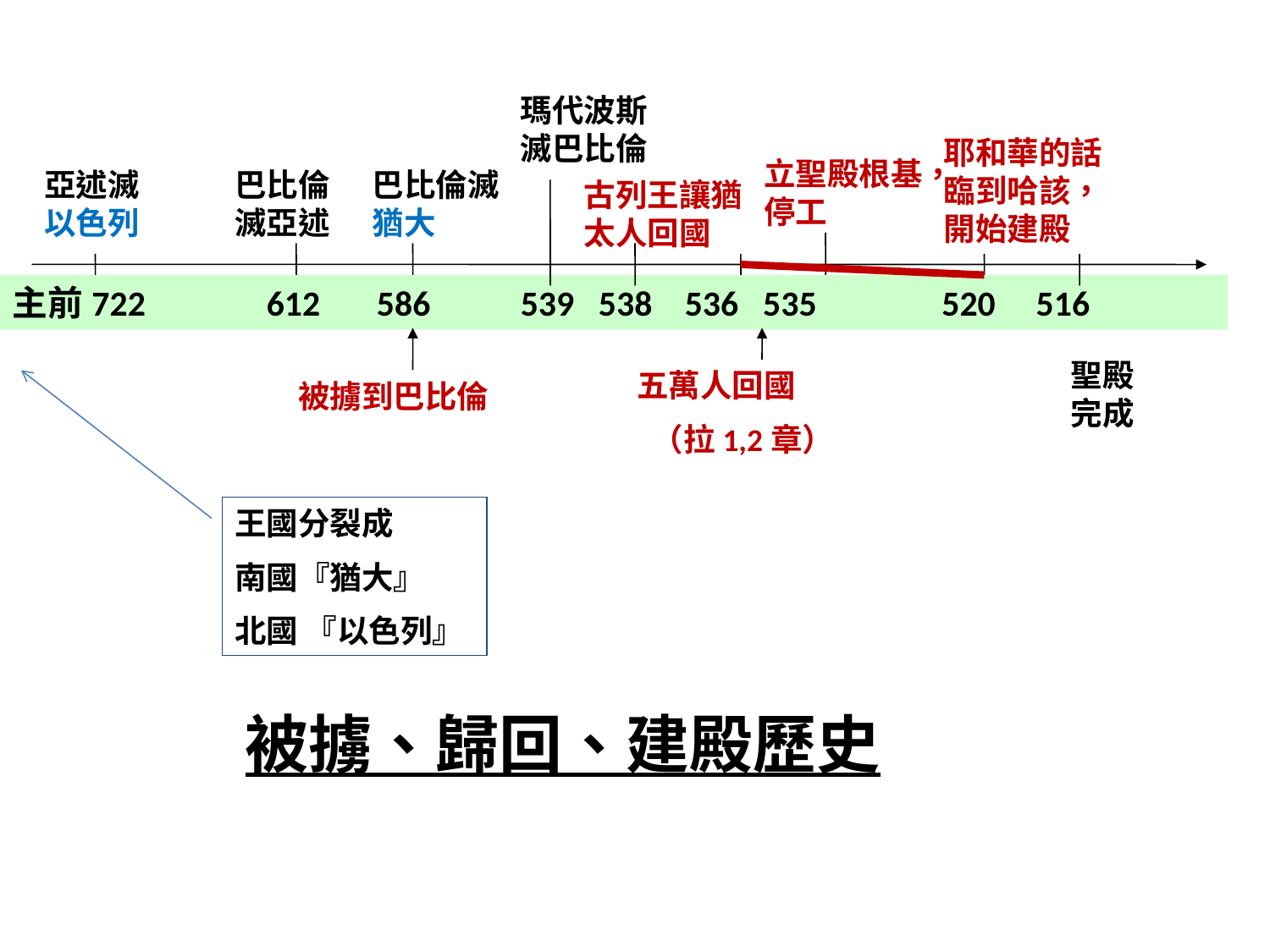

瑪代波斯滅巴比倫
耶和華的話臨到哈該，開始建殿
立聖殿根基，停工
亞述滅以色列
巴比倫滅亞述
巴比倫滅猶大
古列王讓猶太人回國

主前722       	612       586  	539   538    536   535   	     520     516

聖殿完成
五萬人回國
 （拉1,2章）
被擄到巴比倫

王國分裂成
南國『猶大』
北國 『以色列』
被擄、歸回、建殿歷史